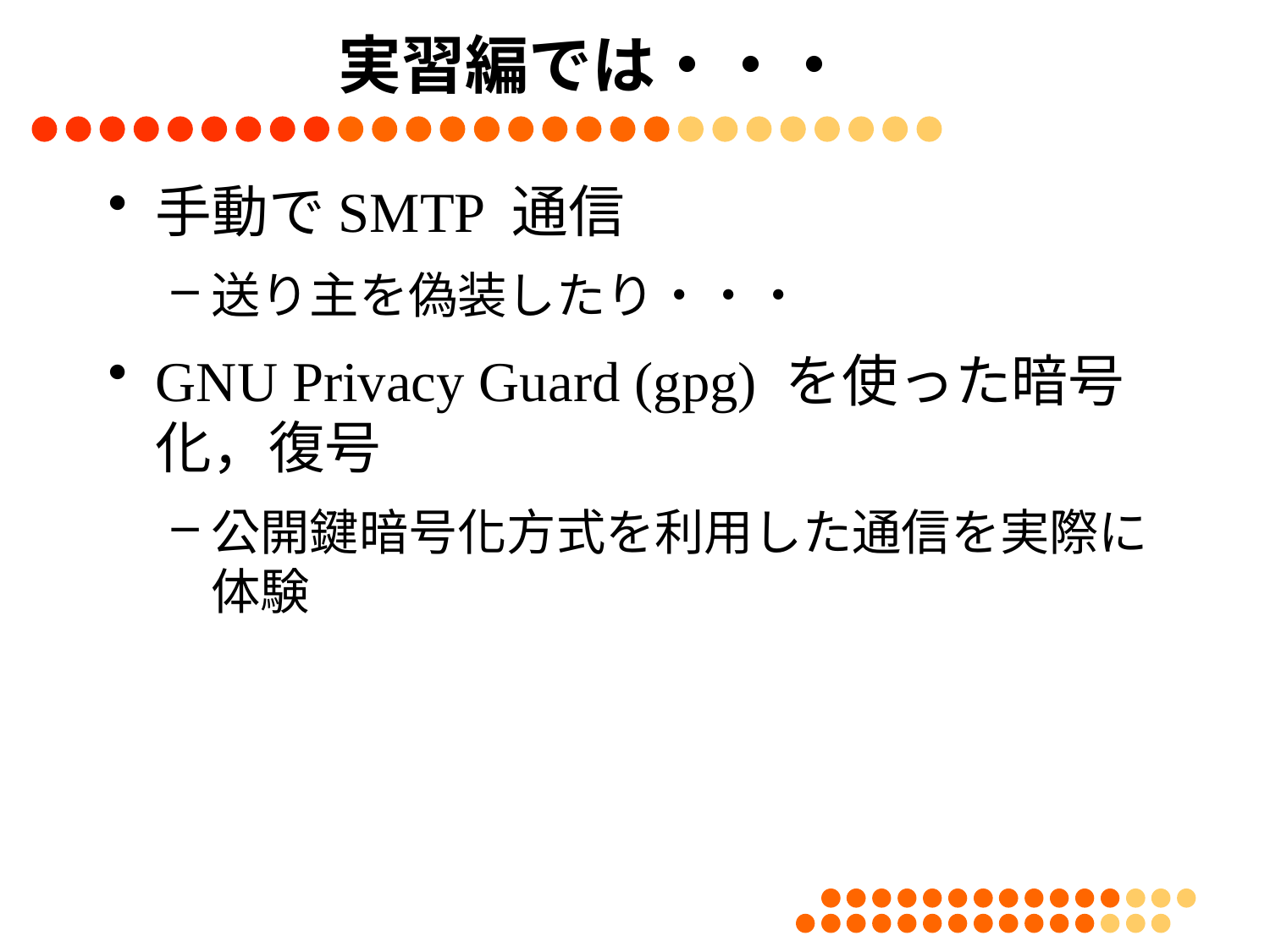

# 実習編では・・・
手動でSMTP 通信
送り主を偽装したり・・・
GNU Privacy Guard (gpg) を使った暗号化，復号
公開鍵暗号化方式を利用した通信を実際に体験